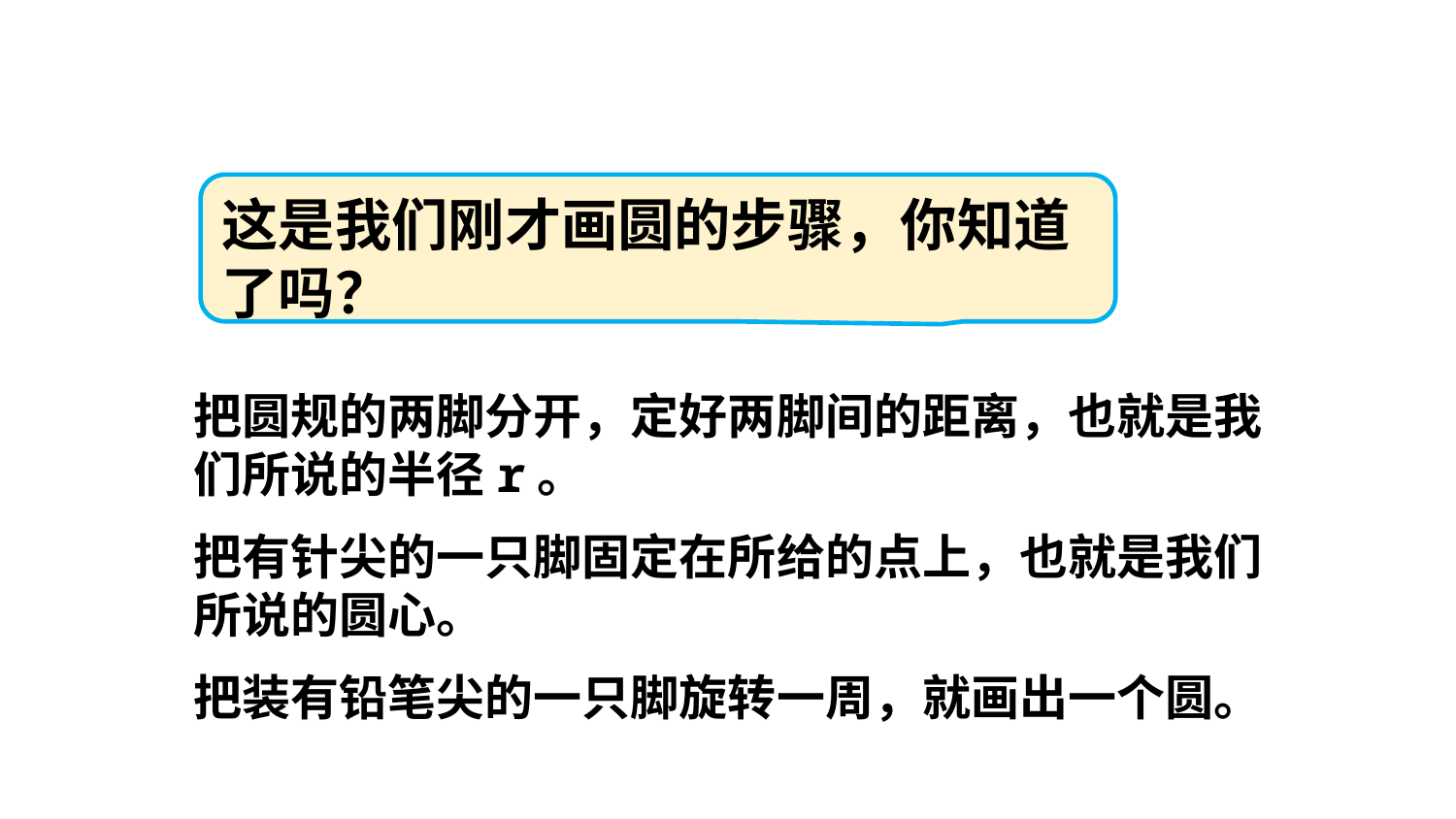

这是我们刚才画圆的步骤，你知道了吗？
把圆规的两脚分开，定好两脚间的距离，也就是我们所说的半径r。
把有针尖的一只脚固定在所给的点上，也就是我们所说的圆心。
把装有铅笔尖的一只脚旋转一周，就画出一个圆。